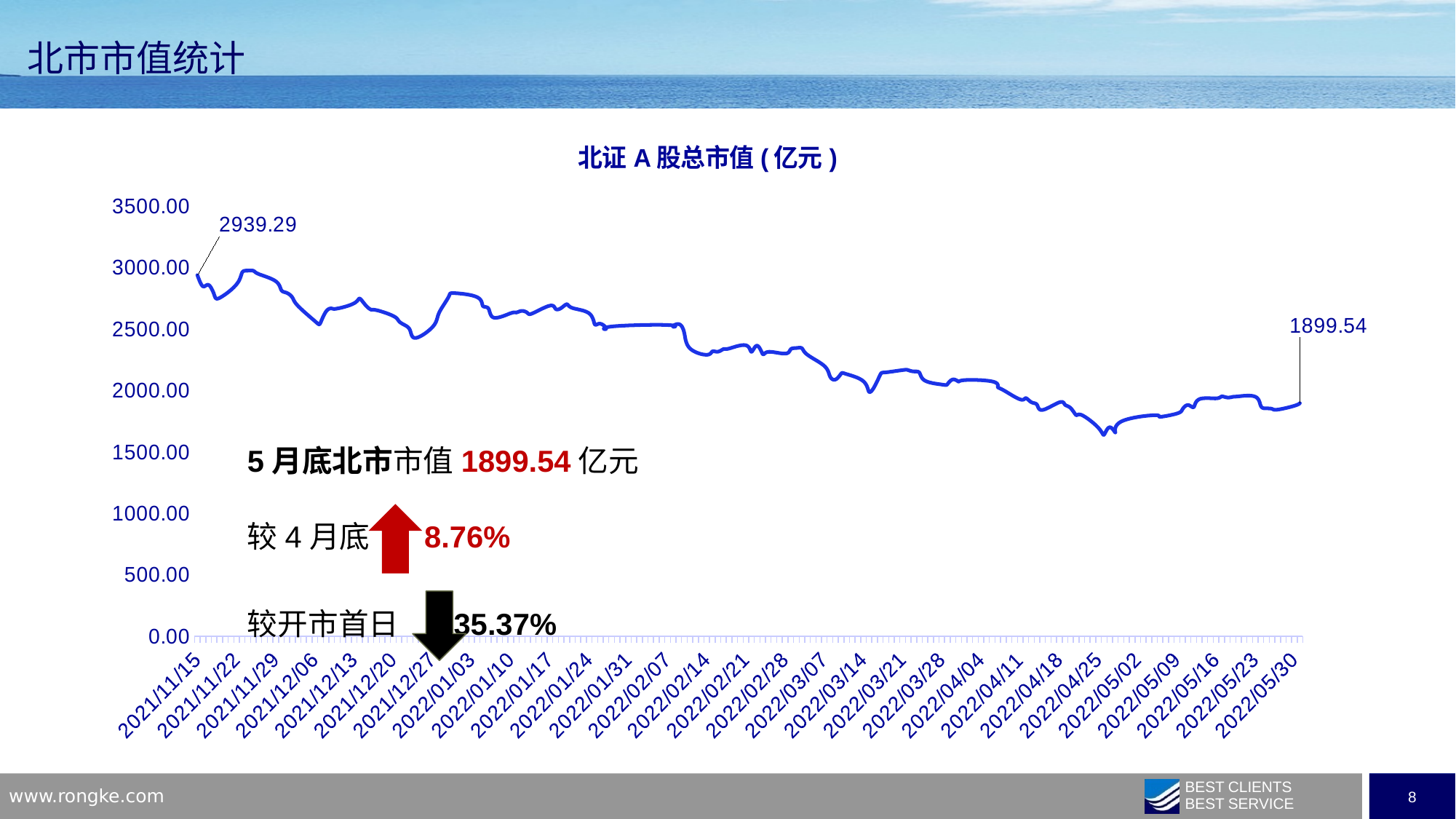

北市市值统计

### Chart: 北证A股总市值(亿元)

| Category | 总市值(亿元) |
|---|---|
| 44515 | 2939.2860054505 |
| 44516 | 2848.0077908879 |
| 44517 | 2859.4637412285997 |
| 44518 | 2780.6342726576 |
| 44519 | 2754.7853831859 |
| 44522 | 2864.9946350979 |
| 44523 | 2960.9025896604 |
| 44524 | 2976.1549144863 |
| 44525 | 2974.82489029 |
| 44526 | 2947.5659680579997 |
| 44529 | 2889.5011491751 |
| 44530 | 2817.1800694273998 |
| 44531 | 2794.3232216515003 |
| 44532 | 2754.9649052135996 |
| 44533 | 2687.6238785716 |
| 44536 | 2564.7619707441 |
| 44537 | 2552.2164523538 |
| 44538 | 2644.3273585515 |
| 44539 | 2667.9131421082 |
| 44540 | 2667.6590933969 |
| 44543 | 2710.4885035110997 |
| 44544 | 2748.8108357259002 |
| 44545 | 2697.3597697143 |
| 44546 | 2658.8857926904 |
| 44547 | 2654.2813391179 |
| 44550 | 2606.6775533572 |
| 44551 | 2564.7700771677 |
| 44552 | 2533.6888772266 |
| 44553 | 2490.0698038902 |
| 44554 | 2428.3915454909 |
| 44557 | 2516.9250114429997 |
| 44558 | 2612.4684284769 |
| 44559 | 2696.8737942779003 |
| 44560 | 2773.6721756007 |
| 44561 | 2792.7101704816996 |
| 44565 | 2759.544703992 |
| 44566 | 2688.9035830831 |
| 44567 | 2667.2260231142 |
| 44568 | 2593.0633342092 |
| 44571 | 2629.7935447413 |
| 44572 | 2635.2442291623 |
| 44573 | 2648.5802272376 |
| 44574 | 2630.4992306732997 |
| 44575 | 2630.9142743544 |
| 44578 | 2691.2319783163002 |
| 44579 | 2664.5028431304 |
| 44580 | 2671.9912500785 |
| 44581 | 2702.5954831309 |
| 44582 | 2672.2251519104 |
| 44585 | 2627.7262407486 |
| 44586 | 2538.7623441028 |
| 44587 | 2543.9091592113 |
| 44588 | 2501.1400007259 |
| 44589 | 2521.2299245587 |
| 44599 | 2533.5123886429 |
| 44600 | 2519.9072186186 |
| 44601 | 2540.8834058160996 |
| 44602 | 2465.9439737319 |
| 44603 | 2343.1270775991 |
| 44606 | 2291.2153840427 |
| 44607 | 2318.3854935310997 |
| 44608 | 2316.5615243229 |
| 44609 | 2337.8842486819 |
| 44610 | 2342.1353614218 |
| 44613 | 2368.2837054131 |
| 44614 | 2315.2520020927 |
| 44615 | 2365.3839111598 |
| 44616 | 2297.4918786293 |
| 44617 | 2314.8899247215 |
| 44620 | 2300.7071478557 |
| 44621 | 2335.7938966079 |
| 44622 | 2346.3444718729 |
| 44623 | 2344.2959548524 |
| 44624 | 2290.898662821 |
| 44627 | 2200.422794684 |
| 44628 | 2117.2709425526 |
| 44629 | 2089.820477842 |
| 44630 | 2136.616400174 |
| 44631 | 2133.6535171158 |
| 44634 | 2074.9744307071 |
| 44635 | 1989.9510719963 |
| 44636 | 2035.0542155476 |
| 44637 | 2129.1842992648003 |
| 44638 | 2148.3632722469 |
| 44641 | 2166.7312500465 |
| 44642 | 2166.2304063255 |
| 44643 | 2155.5823442023 |
| 44644 | 2145.3050192358 |
| 44645 | 2080.5143355542 |
| 44648 | 2048.9670074097 |
| 44649 | 2052.2234013495 |
| 44650 | 2090.4316959967 |
| 44651 | 2071.2517178264998 |
| 44652 | 2084.8743865541 |
| 44657 | 2073.9989154101 |
| 44658 | 2031.2155042562 |
| 44659 | 2003.3906352329002 |
| 44662 | 1928.0454551003 |
| 44663 | 1938.5138242717 |
| 44664 | 1905.1290279098998 |
| 44665 | 1884.7382568482 |
| 44666 | 1842.2304353457 |
| 44669 | 1904.3260680576998 |
| 44670 | 1885.1027536684 |
| 44671 | 1858.1520592231 |
| 44672 | 1800.4619415419 |
| 44673 | 1800.6445528745 |
| 44676 | 1694.9596592825 |
| 44677 | 1641.2583777907998 |
| 44678 | 1701.2827441396 |
| 44679 | 1657.9112378667999 |
| 44680 | 1746.5752153035 |
| 44686 | 1799.3682388293 |
| 44687 | 1786.4184144184 |
| 44690 | 1813.1749494531 |
| 44691 | 1847.6960759944 |
| 44692 | 1882.0986433294 |
| 44693 | 1865.2312310035998 |
| 44694 | 1929.6940330381 |
| 44697 | 1936.4221024069 |
| 44698 | 1952.552059084 |
| 44699 | 1943.4256213203 |
| 44700 | 1949.0880934863 |
| 44701 | 1952.8447213603 |
| 44704 | 1949.8011739418 |
| 44705 | 1874.0928881517002 |
| 44706 | 1855.0023707761 |
| 44707 | 1850.9386854525 |
| 44708 | 1844.7383598960998 |
| 44711 | 1876.1985987675 |
| 44712 | 1899.5374964487 |
5月底北市市值1899.54亿元

较4月底       8.76%

较开市首日       35.37%